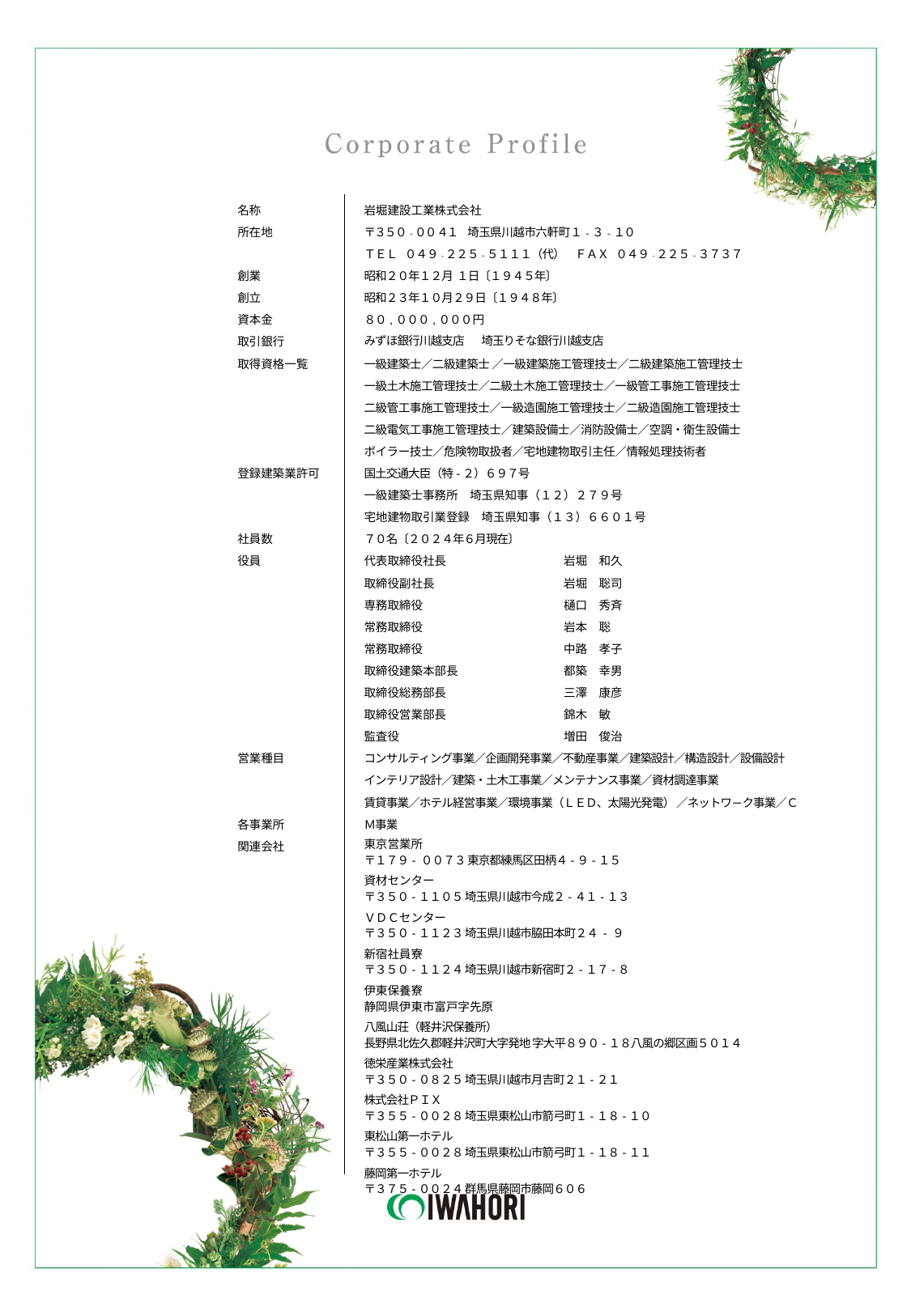

名称
所在地

創業
創立
資本金
取引銀行
取得資格一覧

登録建築業許可

社員数
役員

営業種目

各事業所
関連会社
岩堀建設工業株式会社
〒３５０-００４１　埼玉県川越市六軒町１-３-１０
ＴＥＬ　０４９-２２５-５１１１（代）　ＦＡＸ　０４９-２２５-３７３７
昭和２０年１２月　１日〔１９４５年〕
昭和２３年１０月２９日〔１９４８年〕
８０,０００,０００円
みずほ銀行川越支店　埼玉りそな銀行川越支店
一級建築士／二級建築士 ／一級建築施工管理技士／二級建築施工管理技士
一級土木施工管理技士／二級土木施工管理技士／一級管工事施工管理技士
二級管工事施工管理技士／一級造園施工管理技士／二級造園施工管理技士
二級電気工事施工管理技士／建築設備士／消防設備士／空調・衛生設備士
ボイラー技士／危険物取扱者／宅地建物取引主任／情報処理技術者
国土交通大臣（特-２）６９７号
一級建築士事務所　埼玉県知事（１２）２７９号
宅地建物取引業登録　埼玉県知事（１３）６６０１号
７０名〔２０２４年６月現在〕
代表取締役社長　　　　　　　　　　岩堀　和久
取締役副社長　　　　　　　　　　　岩堀　聡司
専務取締役　　　　　　　　　　　　樋口　秀斉
常務取締役　　　　　　　　　　　　岩本　聡
常務取締役　　　　　　　　　　　　中路　孝子
取締役建築本部長　　　　　　　　　都築　幸男
取締役総務部長　　　　　　　　　　三澤　康彦
取締役営業部長　　　　　　　　　　錦木　敏
監査役　　　　　　　　　　　　　　増田　俊治
コンサルティング事業／企画開発事業／不動産事業／建築設計／構造設計／設備設計
インテリア設計／建築・土木工事業／メンテナンス事業／資材調達事業
賃貸事業／ホテル経営事業／環境事業（ＬＥＤ、太陽光発電） ／ネットワーク事業／ＣＭ事業

東京営業所
〒１７９- ００７３ 東京都練馬区田柄４-９-１５

資材センター
〒３５０-１１０５ 埼玉県川越市今成２-４１-１３

ＶＤＣセンター
〒３５０-１１２３ 埼玉県川越市脇田本町２４ - ９

新宿社員寮
〒３５０-１１２４ 埼玉県川越市新宿町２-１７-８

伊東保養寮
静岡県伊東市富戸字先原

八風山荘（軽井沢保養所）
長野県北佐久郡軽井沢町大字発地 字大平８９０-１８八風の郷区画５０１４

徳栄産業株式会社
〒３５０-０８２５ 埼玉県川越市月吉町２１-２１

株式会社ＰＩＸ
〒３５５-００２８ 埼玉県東松山市箭弓町１-１８-１０

東松山第一ホテル
〒３５５-００２８ 埼玉県東松山市箭弓町１-１８-１１

藤岡第一ホテル
〒３７５-００２４ 群馬県藤岡市藤岡６０６